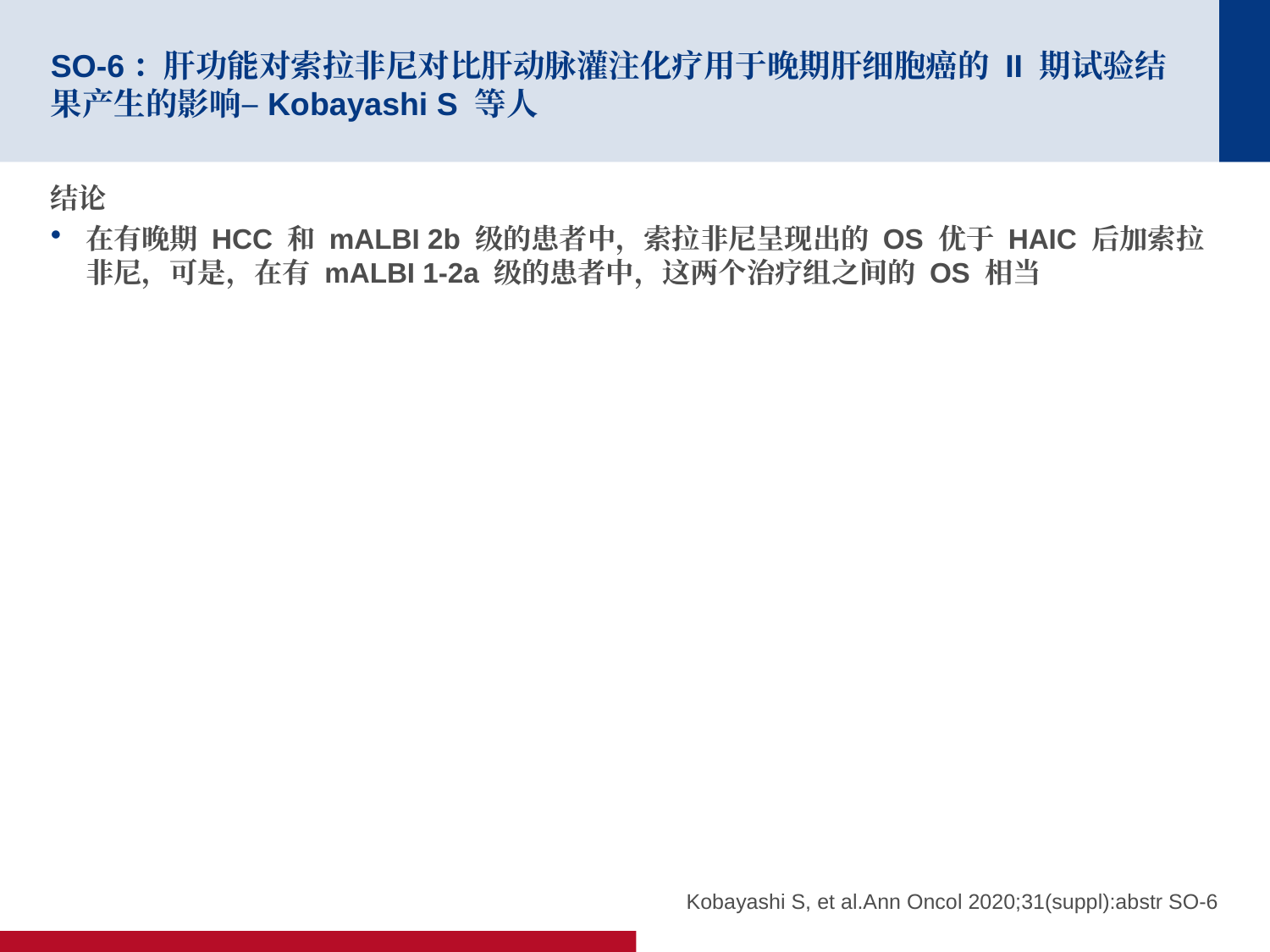

# SO-6：肝功能对索拉非尼对比肝动脉灌注化疗用于晚期肝细胞癌的 II 期试验结果产生的影响–Kobayashi S 等人
结论
在有晚期 HCC 和 mALBI 2b 级的患者中，索拉非尼呈现出的 OS 优于 HAIC 后加索拉非尼，可是，在有 mALBI 1-2a 级的患者中，这两个治疗组之间的 OS 相当
Kobayashi S, et al.Ann Oncol 2020;31(suppl):abstr SO-6